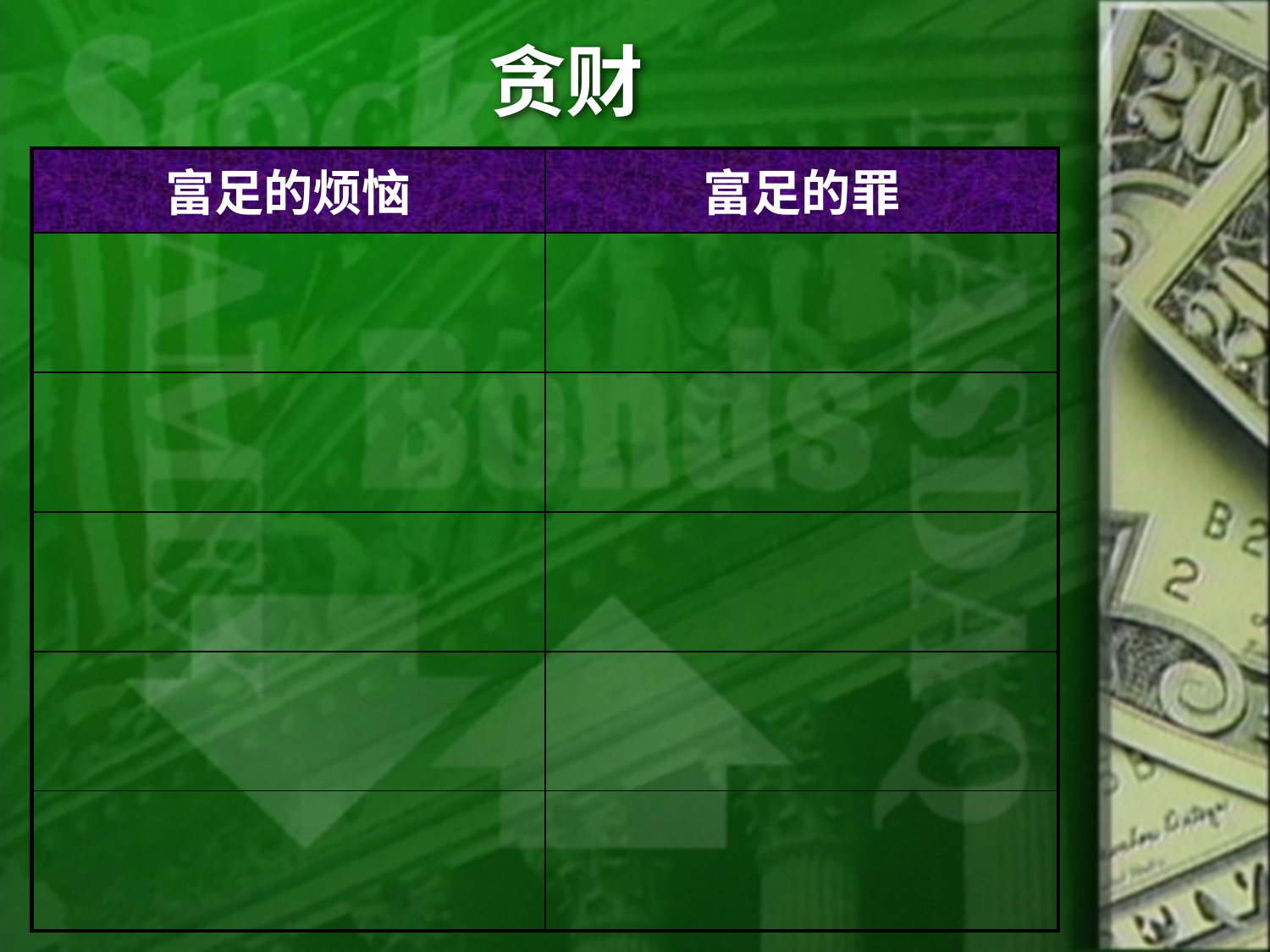

# 贪财
| 富足的烦恼 | 富足的罪 |
| --- | --- |
|  |  |
|  |  |
|  |  |
|  |  |
|  |  |